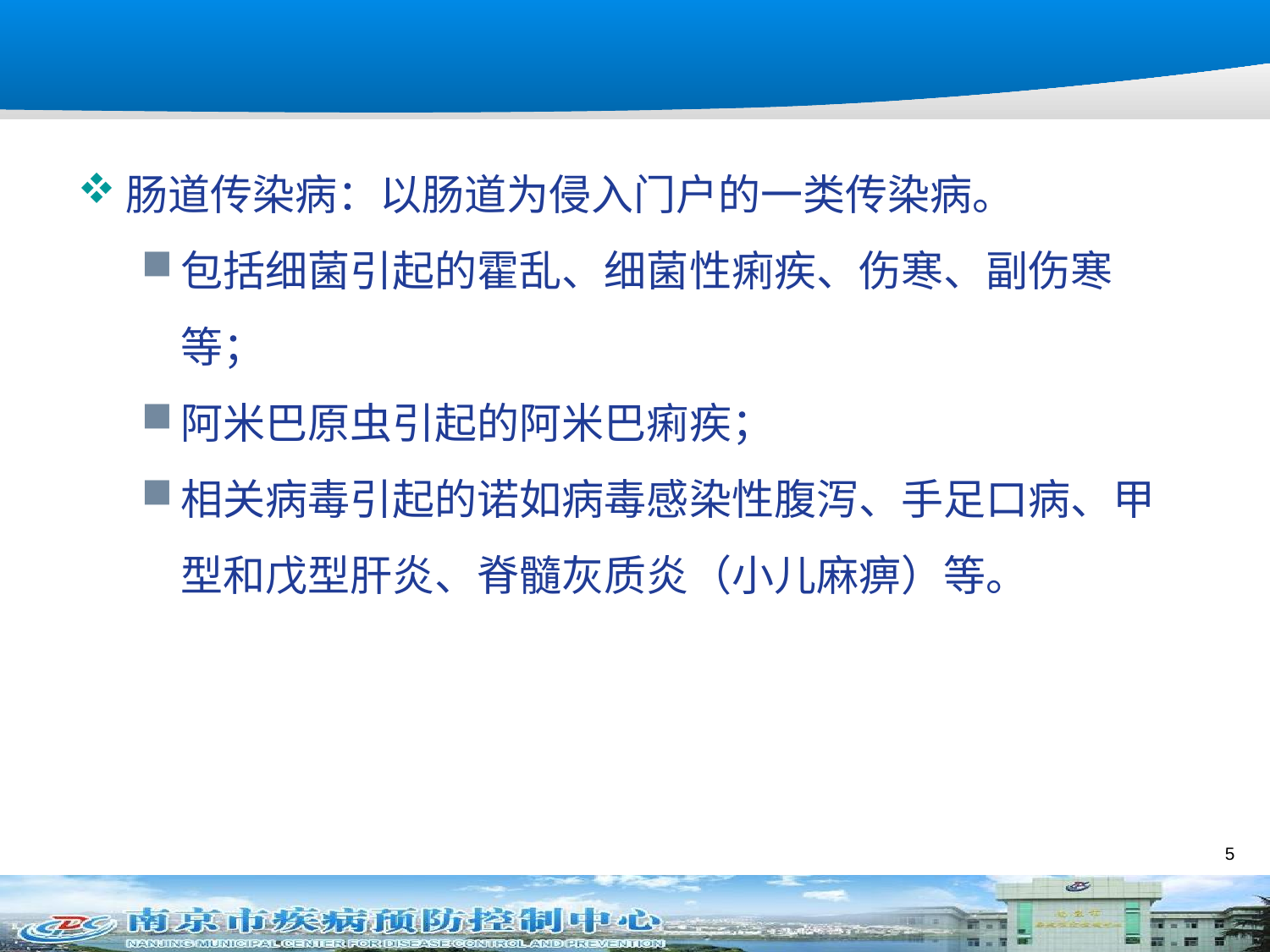

#
肠道传染病：以肠道为侵入门户的一类传染病。
包括细菌引起的霍乱、细菌性痢疾、伤寒、副伤寒等；
阿米巴原虫引起的阿米巴痢疾；
相关病毒引起的诺如病毒感染性腹泻、手足口病、甲型和戊型肝炎、脊髓灰质炎（小儿麻痹）等。
5